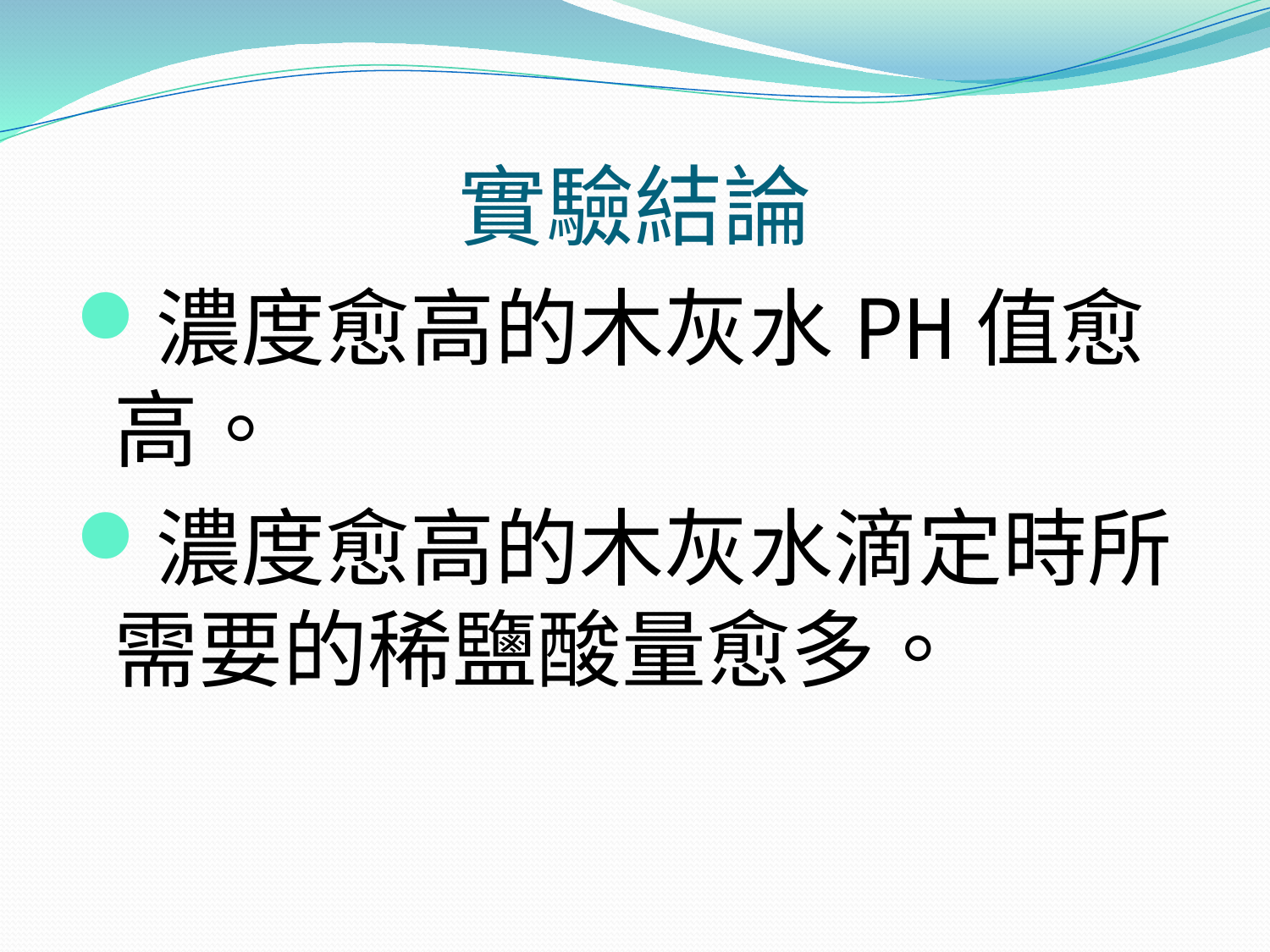

# 實驗結論
濃度愈高的木灰水PH值愈高。
濃度愈高的木灰水滴定時所需要的稀鹽酸量愈多。